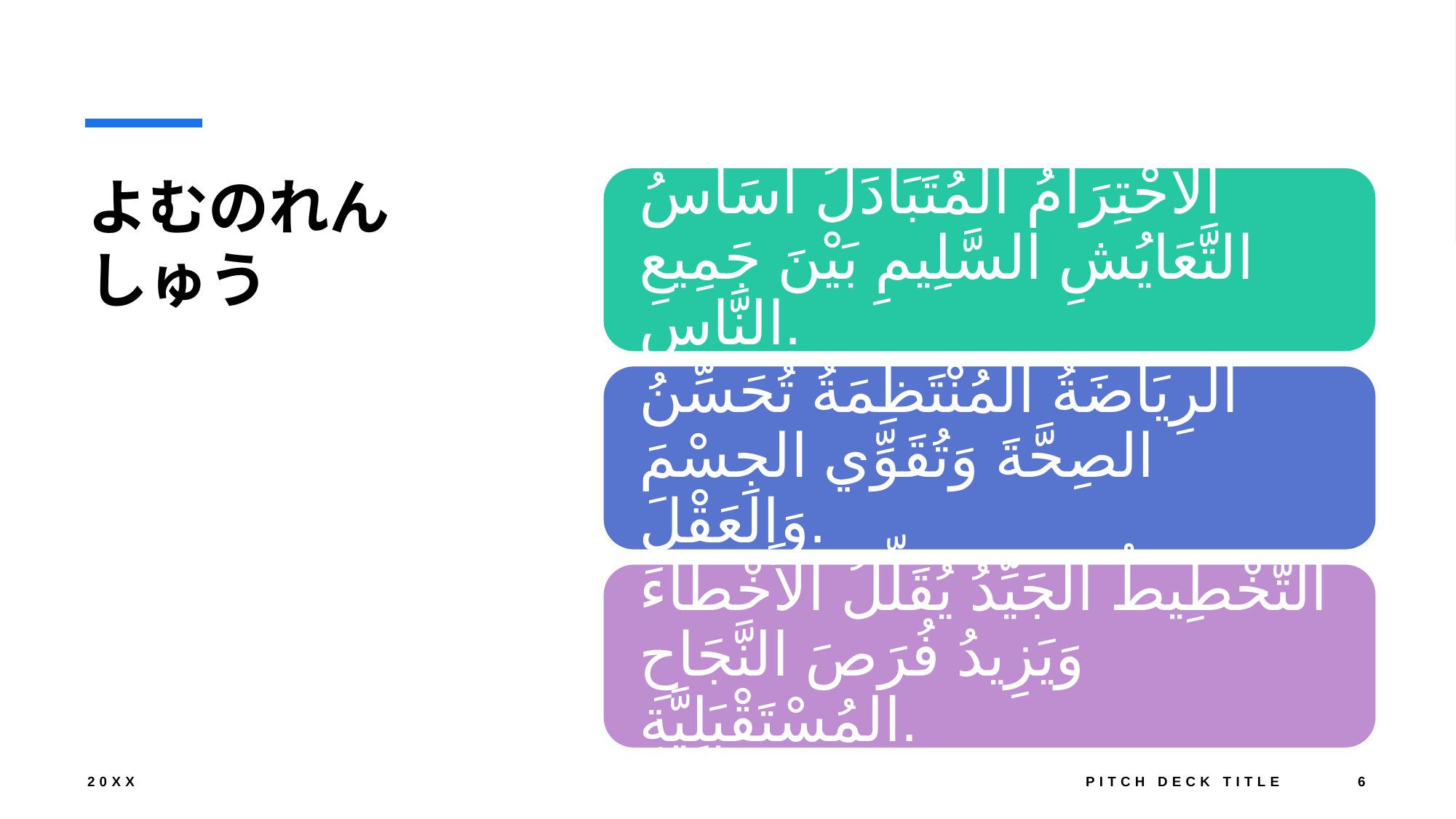

# よむのれんしゅう
الاحْتِرَامُ المُتَبَادَلُ أَسَاسُ التَّعَايُشِ السَّلِيمِ بَيْنَ جَمِيعِ النَّاسِ.
الرِيَاضَةُ المُنْتَظِمَةُ تُحَسِّنُ الصِحَّةَ وَتُقَوِّي الجِسْمَ وَالعَقْلَ.
التَّخْطِيطُ الجَيِّدُ يُقَلِّلُ الأَخْطَاءَ وَيَزِيدُ فُرَصَ النَّجَاحِ المُسْتَقْبَلِيَّةِ.
20XX
Pitch deck title
6